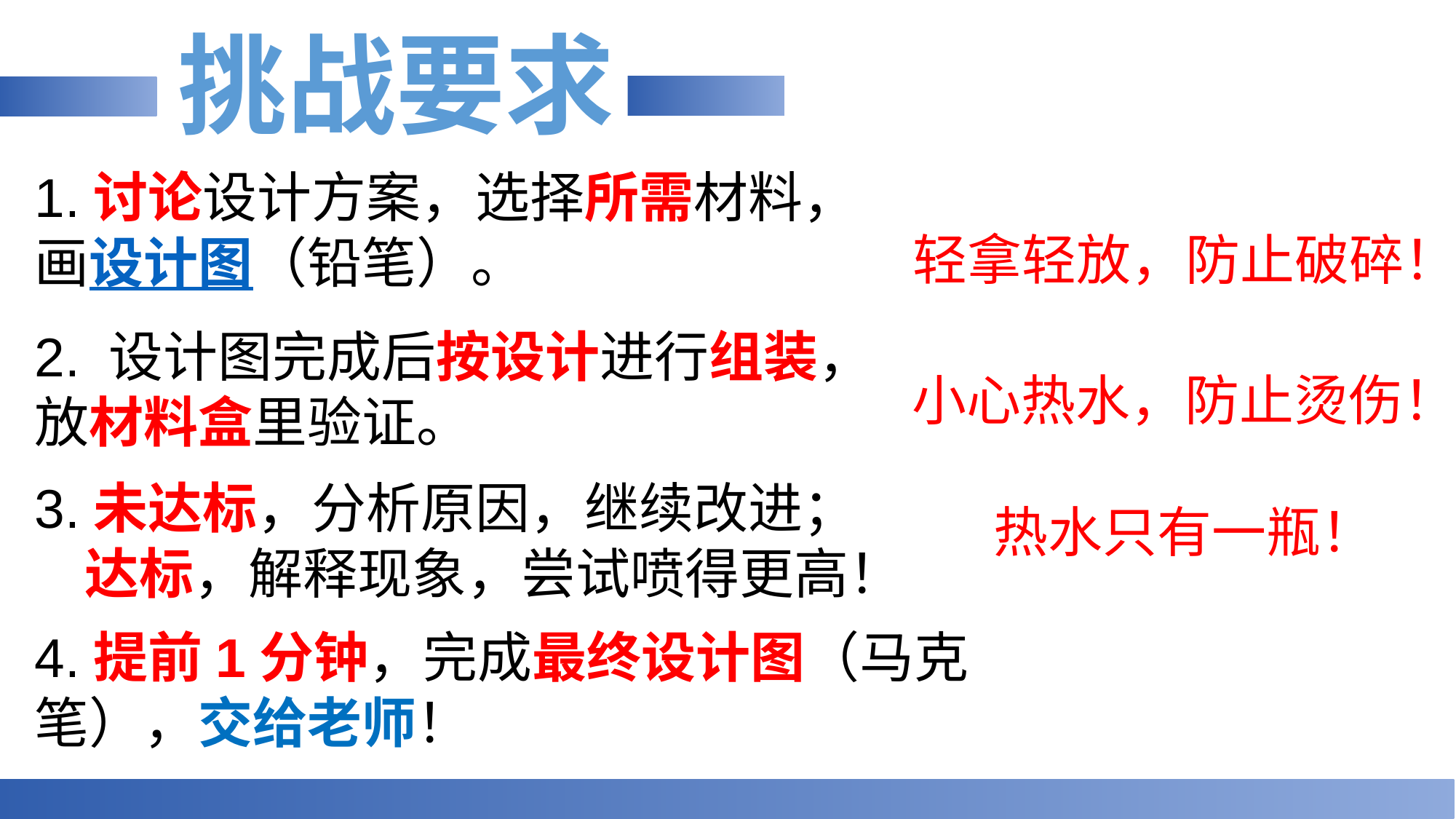

挑战要求

1.讨论设计方案，选择所需材料，画设计图（铅笔）。
轻拿轻放，防止破碎！
2. 设计图完成后按设计进行组装，放材料盒里验证。
小心热水，防止烫伤！
3.未达标，分析原因，继续改进；
   达标，解释现象，尝试喷得更高！
热水只有一瓶！
4.提前1分钟，完成最终设计图（马克笔），交给老师！